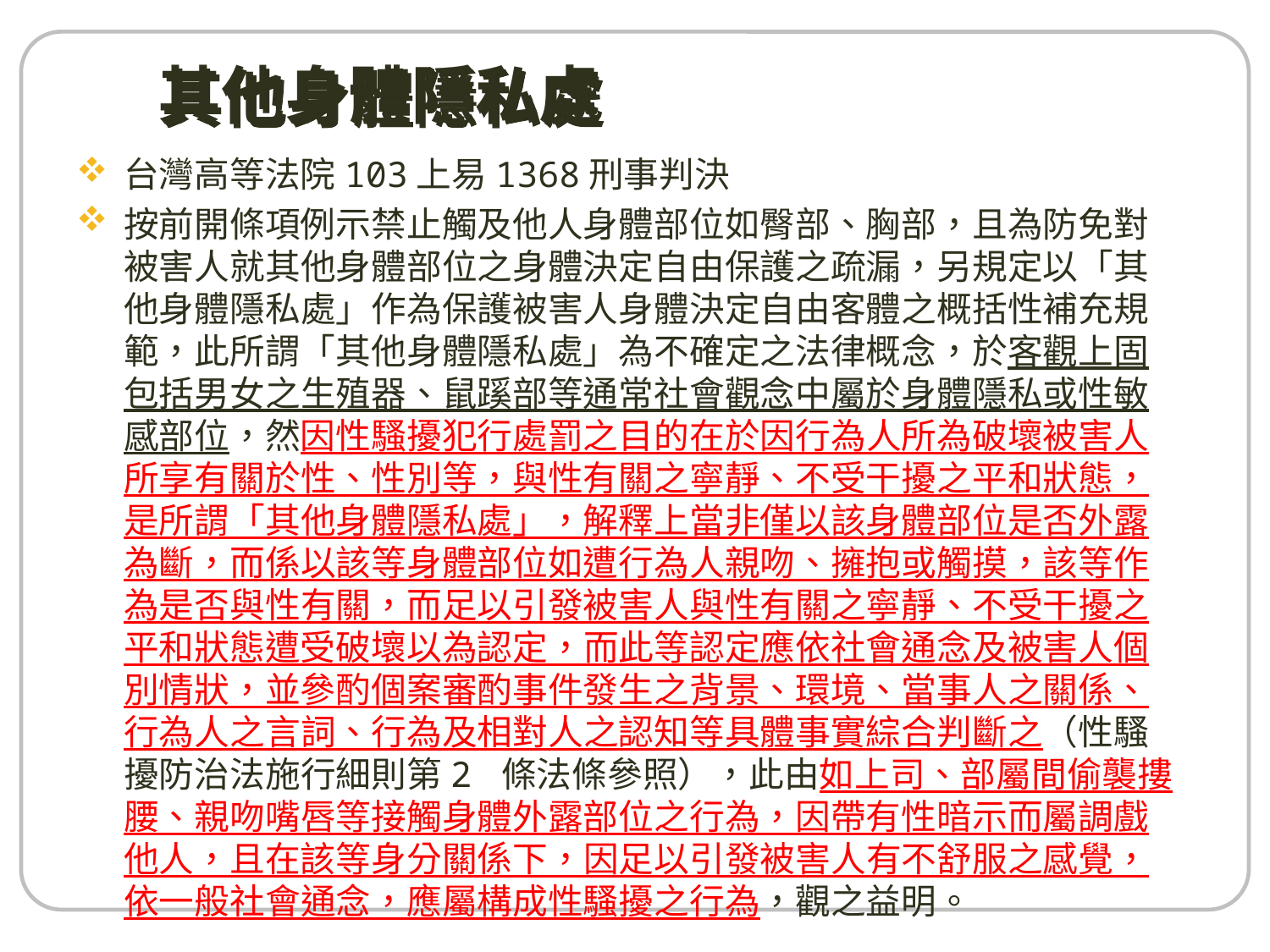

# 其他身體隱私處
台灣高等法院103上易1368刑事判決
按前開條項例示禁止觸及他人身體部位如臀部、胸部，且為防免對被害人就其他身體部位之身體決定自由保護之疏漏，另規定以「其他身體隱私處」作為保護被害人身體決定自由客體之概括性補充規範，此所謂「其他身體隱私處」為不確定之法律概念，於客觀上固包括男女之生殖器、鼠蹊部等通常社會觀念中屬於身體隱私或性敏感部位，然因性騷擾犯行處罰之目的在於因行為人所為破壞被害人所享有關於性、性別等，與性有關之寧靜、不受干擾之平和狀態，是所謂「其他身體隱私處」，解釋上當非僅以該身體部位是否外露為斷，而係以該等身體部位如遭行為人親吻、擁抱或觸摸，該等作為是否與性有關，而足以引發被害人與性有關之寧靜、不受干擾之平和狀態遭受破壞以為認定，而此等認定應依社會通念及被害人個別情狀，並參酌個案審酌事件發生之背景、環境、當事人之關係、行為人之言詞、行為及相對人之認知等具體事實綜合判斷之（性騷擾防治法施行細則第2 條法條參照），此由如上司、部屬間偷襲摟腰、親吻嘴唇等接觸身體外露部位之行為，因帶有性暗示而屬調戲他人，且在該等身分關係下，因足以引發被害人有不舒服之感覺，依一般社會通念，應屬構成性騷擾之行為，觀之益明。